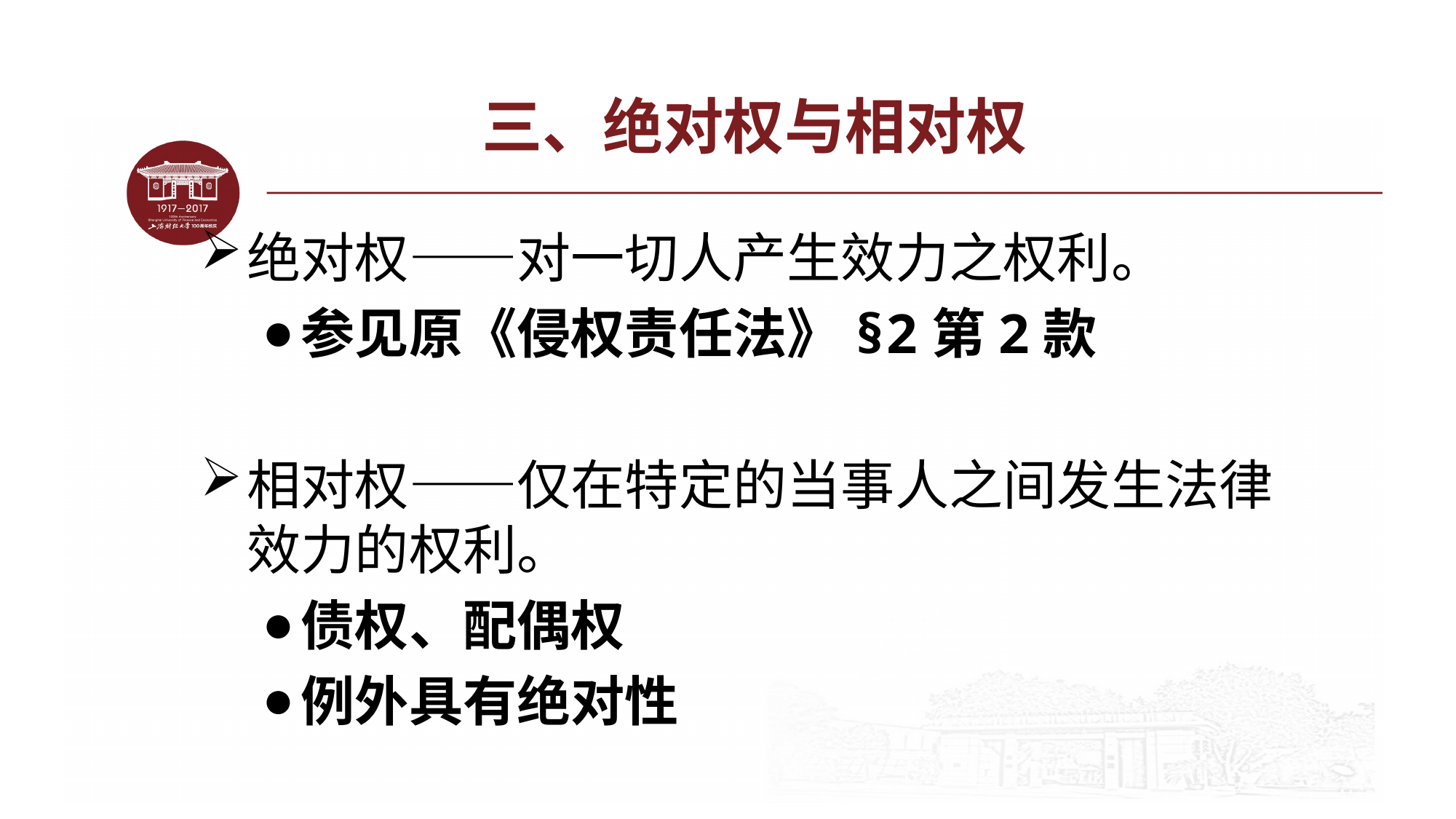

# 三、绝对权与相对权
绝对权——对一切人产生效力之权利。
参见原《侵权责任法》§2第2款

相对权——仅在特定的当事人之间发生法律效力的权利。
债权、配偶权
例外具有绝对性